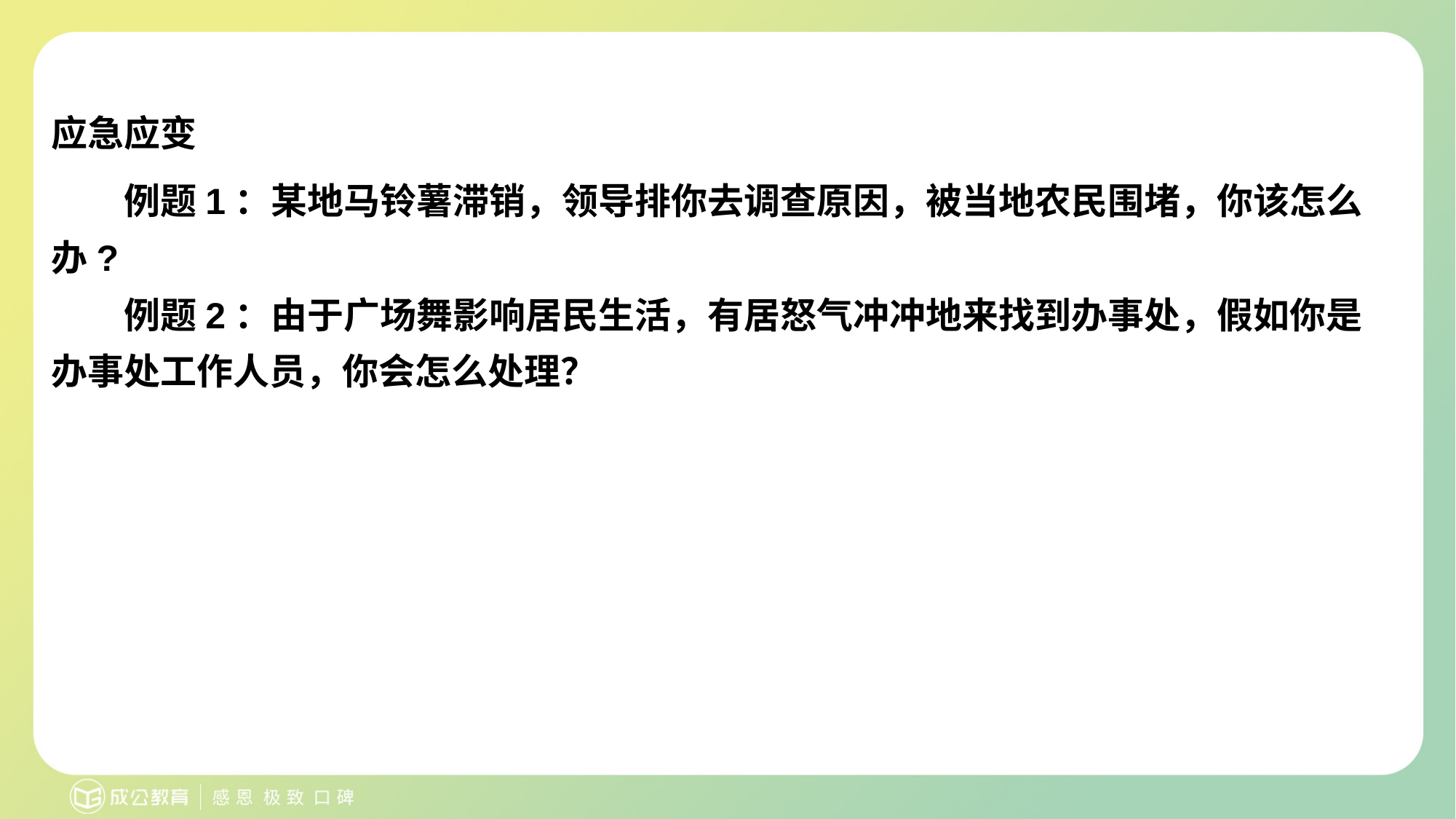

# 应急应变
例题1：某地马铃薯滞销，领导排你去调查原因，被当地农民围堵，你该怎么办?
例题2：由于广场舞影响居民生活，有居怒气冲冲地来找到办事处，假如你是办事处工作人员，你会怎么处理？